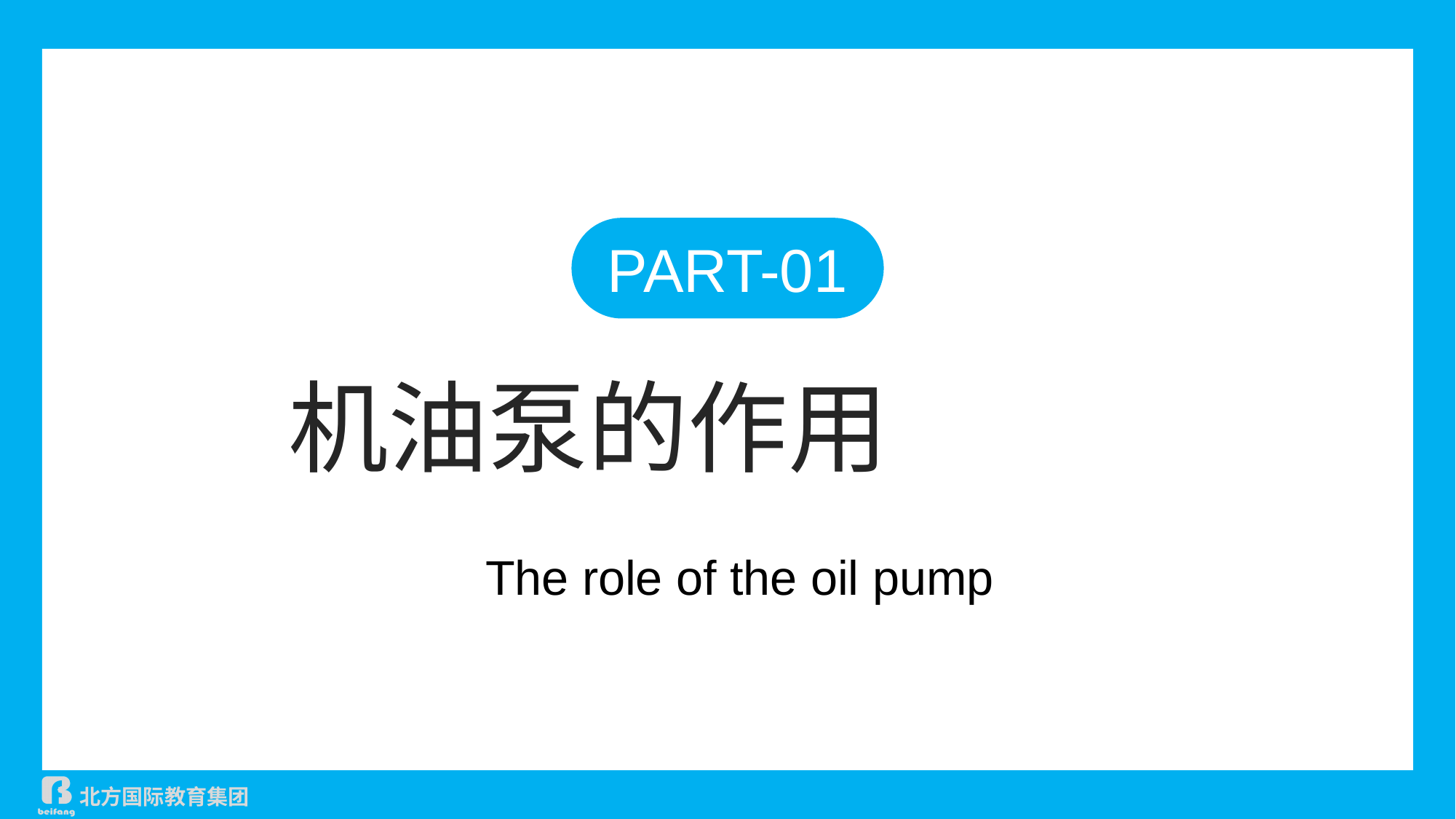

PART-01
机油泵的作用
The role of the oil pump